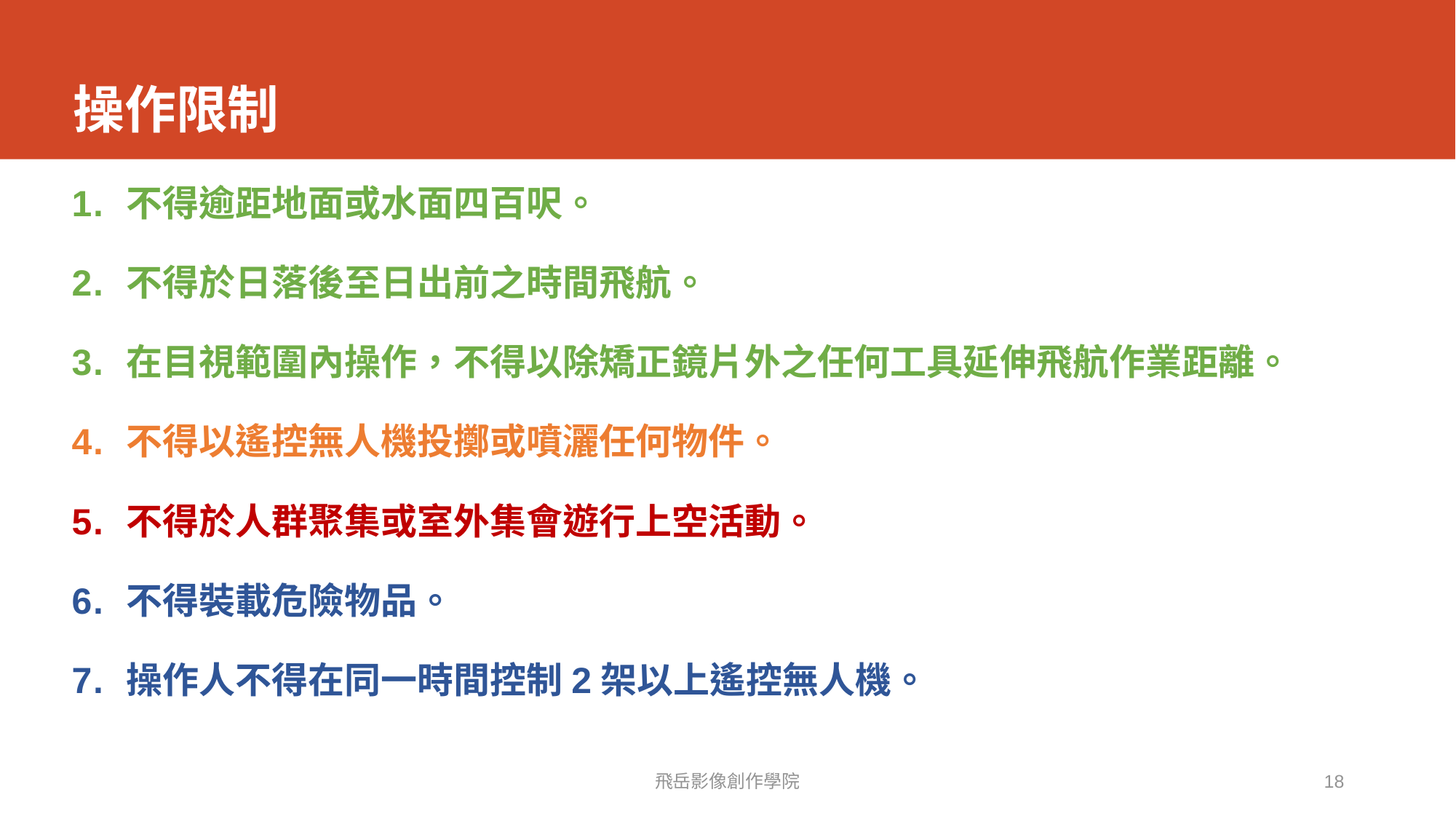

# 操作限制
不得逾距地面或水面四百呎。
不得於日落後至日出前之時間飛航。
在目視範圍內操作，不得以除矯正鏡片外之任何工具延伸飛航作業距離。
不得以遙控無人機投擲或噴灑任何物件。
不得於人群聚集或室外集會遊行上空活動。
不得裝載危險物品。
操作人不得在同一時間控制2架以上遙控無人機。

飛岳影像創作學院
18